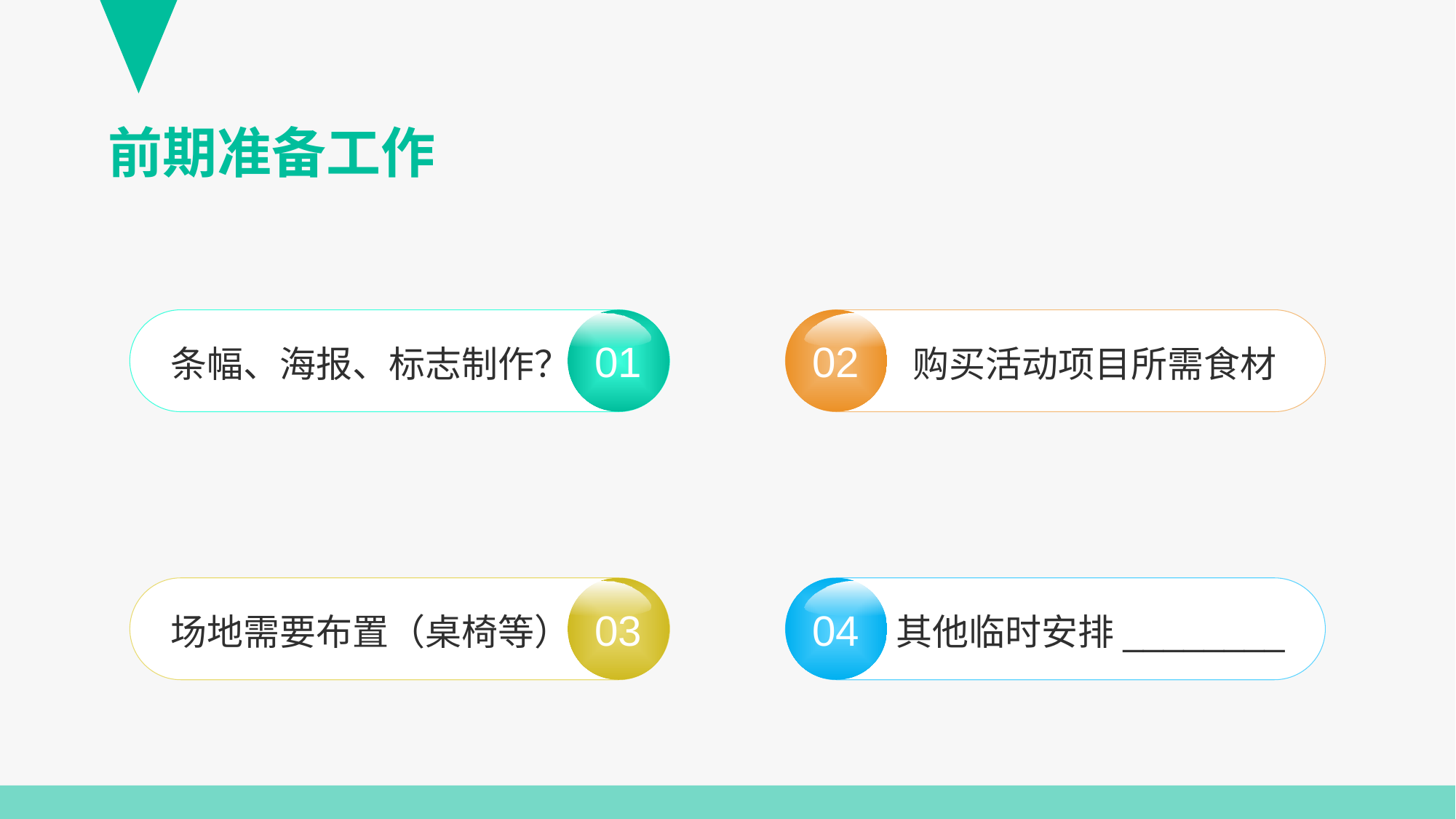

前期准备工作

02
购买活动项目所需食材

01
条幅、海报、标志制作？

04
其他临时安排________

03
场地需要布置（桌椅等）